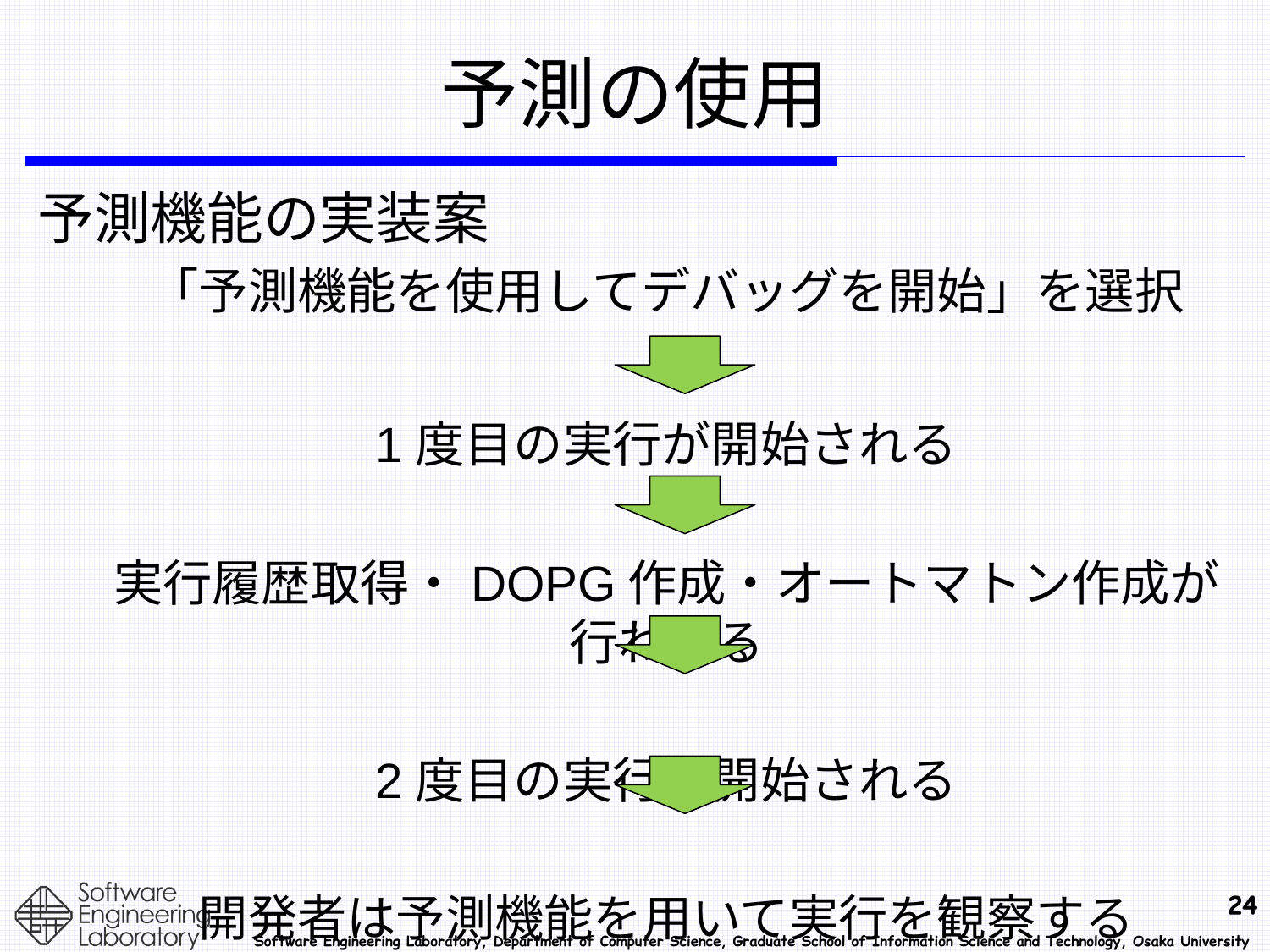

# 予測の使用
予測機能の実装案
「予測機能を使用してデバッグを開始」を選択

1度目の実行が開始される

実行履歴取得・DOPG作成・オートマトン作成が行われる

2度目の実行が開始される

開発者は予測機能を用いて実行を観察する